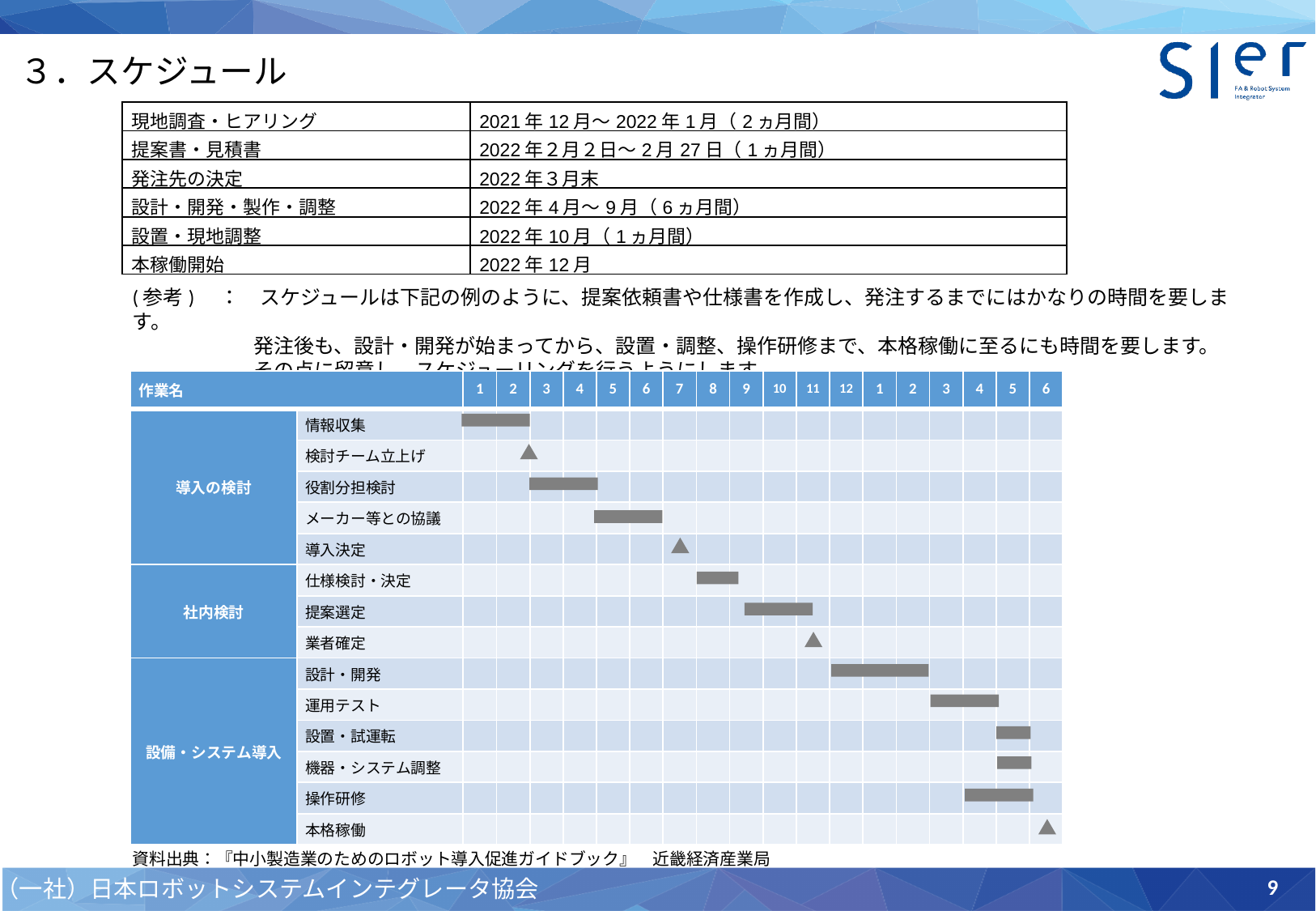

３．スケジュール
| 現地調査・ヒアリング | 2021年12月～2022年1月（2ヵ月間） |
| --- | --- |
| 提案書・見積書 | 2022年２月２日～2月27日（1ヵ月間） |
| 発注先の決定 | 2022年３月末 |
| 設計・開発・製作・調整 | 2022年4月～9月（6ヵ月間） |
| 設置・現地調整 | 2022年10月（1ヵ月間） |
| 本稼働開始 | 2022年12月 |
(参考)　：　スケジュールは下記の例のように、提案依頼書や仕様書を作成し、発注するまでにはかなりの時間を要します。
　　　　　　発注後も、設計・開発が始まってから、設置・調整、操作研修まで、本格稼働に至るにも時間を要します。
　　　　　　その点に留意し、スケジューリングを行うようにします。
| 作業名 |  | 1 | 2 | 3 | 4 | 5 | 6 | 7 | 8 | 9 | 10 | 11 | 12 | 1 | 2 | 3 | 4 | 5 | 6 |
| --- | --- | --- | --- | --- | --- | --- | --- | --- | --- | --- | --- | --- | --- | --- | --- | --- | --- | --- | --- |
| 導入の検討 | 情報収集 |  |  |  |  |  |  |  |  |  |  |  |  |  |  |  |  |  |  |
|  | 検討チーム立上げ |  |  |  |  |  |  |  |  |  |  |  |  |  |  |  |  |  |  |
|  | 役割分担検討 |  |  |  |  |  |  |  |  |  |  |  |  |  |  |  |  |  |  |
|  | メーカー等との協議 |  |  |  |  |  |  |  |  |  |  |  |  |  |  |  |  |  |  |
|  | 導入決定 |  |  |  |  |  |  |  |  |  |  |  |  |  |  |  |  |  |  |
| 社内検討 | 仕様検討・決定 |  |  |  |  |  |  |  |  |  |  |  |  |  |  |  |  |  |  |
|  | 提案選定 |  |  |  |  |  |  |  |  |  |  |  |  |  |  |  |  |  |  |
|  | 業者確定 |  |  |  |  |  |  |  |  |  |  |  |  |  |  |  |  |  |  |
| 設備・システム導入 | 設計・開発 |  |  |  |  |  |  |  |  |  |  |  |  |  |  |  |  |  |  |
|  | 運用テスト |  |  |  |  |  |  |  |  |  |  |  |  |  |  |  |  |  |  |
|  | 設置・試運転 |  |  |  |  |  |  |  |  |  |  |  |  |  |  |  |  |  |  |
|  | 機器・システム調整 |  |  |  |  |  |  |  |  |  |  |  |  |  |  |  |  |  |  |
|  | 操作研修 |  |  |  |  |  |  |  |  |  |  |  |  |  |  |  |  |  |  |
|  | 本格稼働 |  |  |  |  |  |  |  |  |  |  |  |  |  |  |  |  |  |  |

資料出典：『中小製造業のためのロボット導入促進ガイドブック』　近畿経済産業局
9